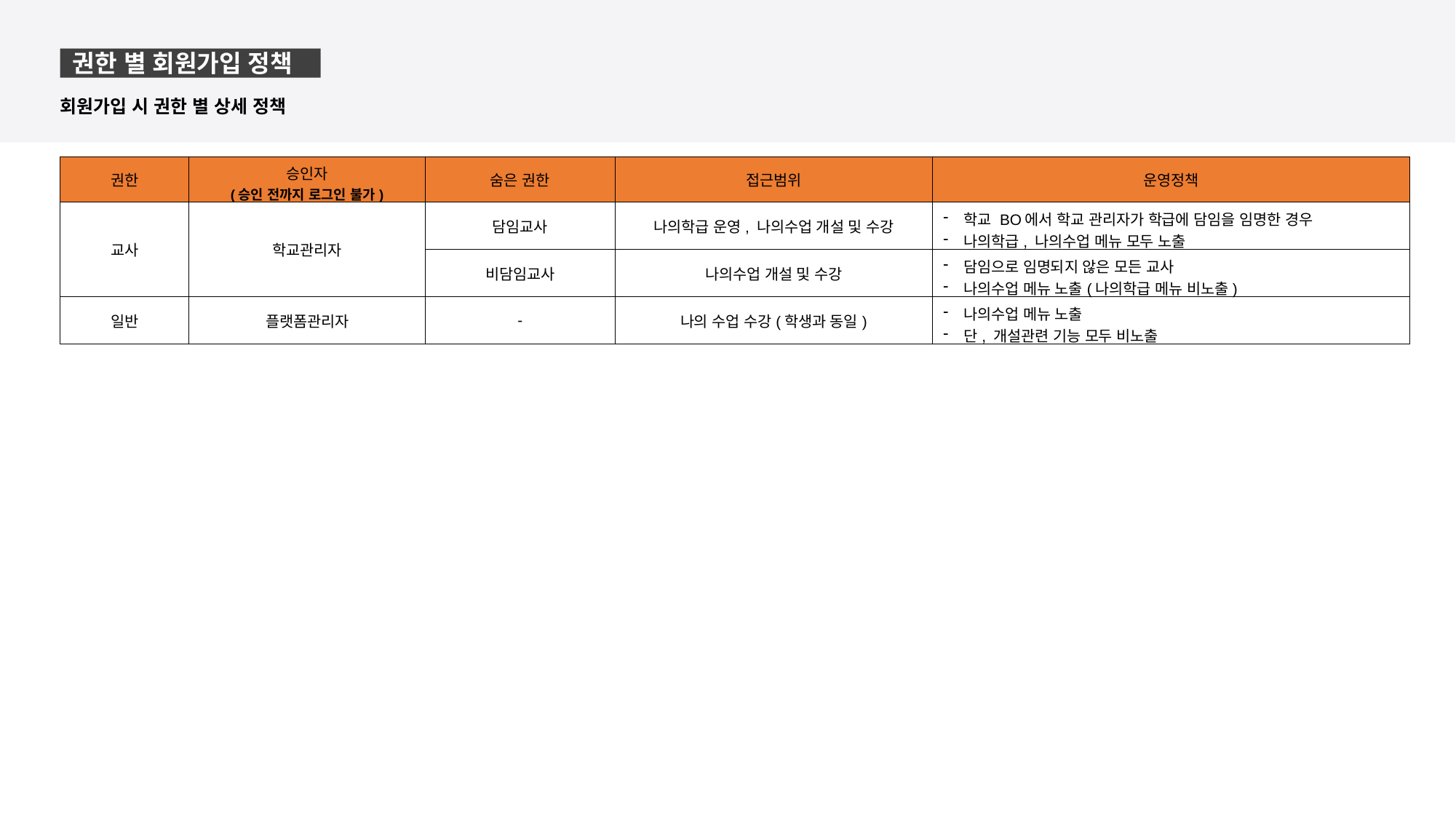

권한 별 회원가입 정책
회원가입 시 권한 별 상세 정책
| 권한 | 승인자 (승인 전까지 로그인 불가) | 숨은 권한 | 접근범위 | 운영정책 |
| --- | --- | --- | --- | --- |
| 교사 | 학교관리자 | 담임교사 | 나의학급 운영, 나의수업 개설 및 수강 | 학교 BO에서 학교 관리자가 학급에 담임을 임명한 경우 나의학급, 나의수업 메뉴 모두 노출 |
|  |  | 비담임교사 | 나의수업 개설 및 수강 | 담임으로 임명되지 않은 모든 교사 나의수업 메뉴 노출(나의학급 메뉴 비노출) |
| 일반 | 플랫폼관리자 | - | 나의 수업 수강(학생과 동일) | 나의수업 메뉴 노출 단, 개설관련 기능 모두 비노출 |